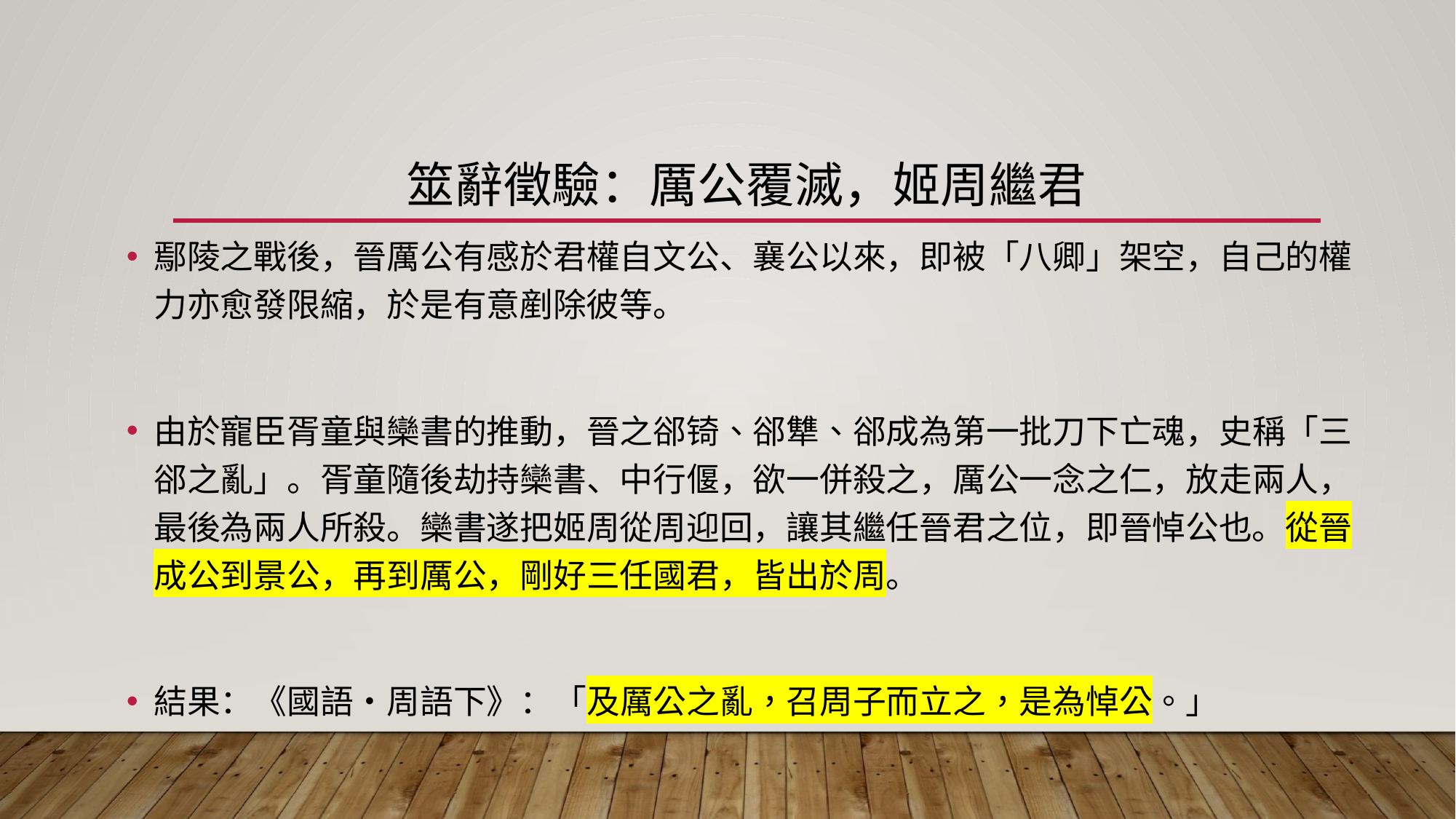

# 筮辭徵驗：厲公覆滅，姬周繼君
鄢陵之戰後，晉厲公有感於君權自文公、襄公以來，即被「八卿」架空，自己的權力亦愈發限縮，於是有意剷除彼等。

由於寵臣胥童與欒書的推動，晉之郤锜、郤犨、郤成為第一批刀下亡魂，史稱「三郤之亂」。胥童隨後劫持欒書、中行偃，欲一併殺之，厲公一念之仁，放走兩人，最後為兩人所殺。欒書遂把姬周從周迎回，讓其繼任晉君之位，即晉悼公也。從晉成公到景公，再到厲公，剛好三任國君，皆出於周。

結果：《國語•周語下》：「及厲公之亂，召周子而立之，是為悼公。」